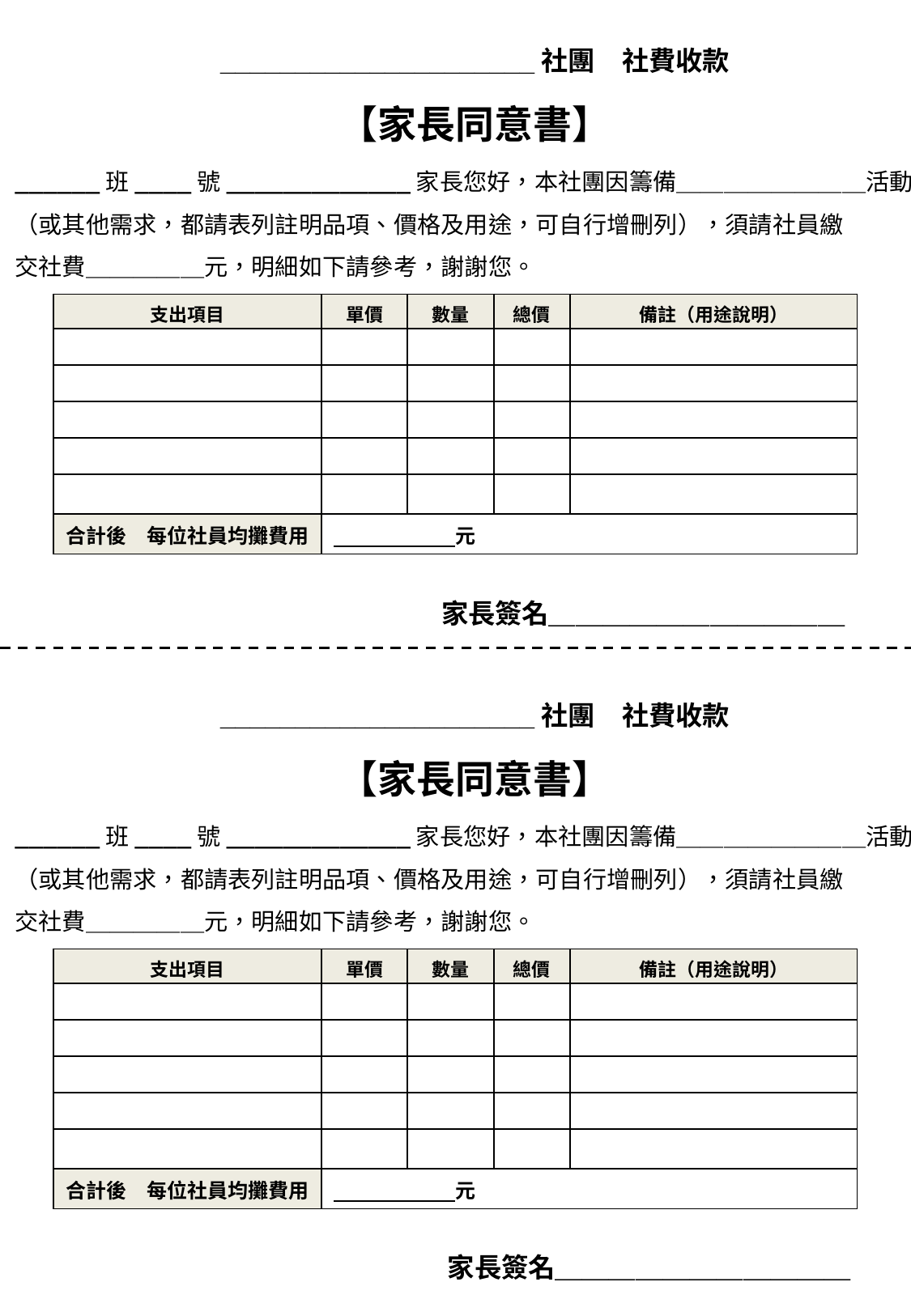

_____________________社團　社費收款
【家長同意書】
______班____號_____________家長您好，本社團因籌備＿＿＿＿＿＿＿＿活動
（或其他需求，都請表列註明品項、價格及用途，可自行增刪列），須請社員繳
交社費＿＿＿＿＿元，明細如下請參考，謝謝您。
| 支出項目 | 單價 | 數量 | 總價 | 備註（用途說明） |
| --- | --- | --- | --- | --- |
|  |  |  |  |  |
|  |  |  |  |  |
|  |  |  |  |  |
|  |  |  |  |  |
|  |  |  |  |  |
| 合計後　每位社員均攤費用 | 元 |  |  |  |
家長簽名＿＿＿＿＿＿＿＿＿＿＿
_____________________社團　社費收款
【家長同意書】
______班____號_____________家長您好，本社團因籌備＿＿＿＿＿＿＿＿活動
（或其他需求，都請表列註明品項、價格及用途，可自行增刪列），須請社員繳
交社費＿＿＿＿＿元，明細如下請參考，謝謝您。
| 支出項目 | 單價 | 數量 | 總價 | 備註（用途說明） |
| --- | --- | --- | --- | --- |
|  |  |  |  |  |
|  |  |  |  |  |
|  |  |  |  |  |
|  |  |  |  |  |
|  |  |  |  |  |
| 合計後　每位社員均攤費用 | 元 |  |  |  |
家長簽名＿＿＿＿＿＿＿＿＿＿＿